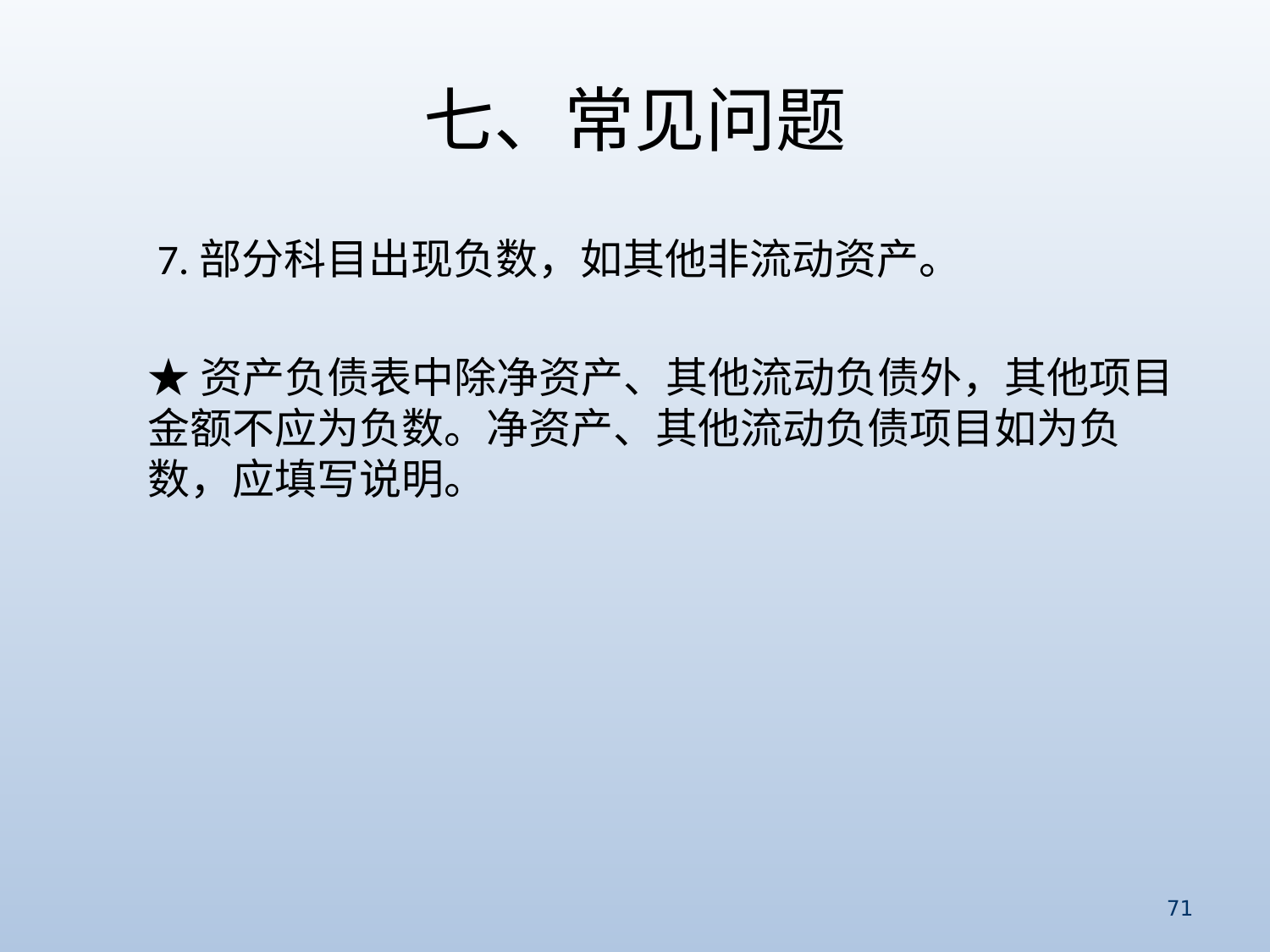

# 七、常见问题
 7.部分科目出现负数，如其他非流动资产。

★资产负债表中除净资产、其他流动负债外，其他项目金额不应为负数。净资产、其他流动负债项目如为负数，应填写说明。
71